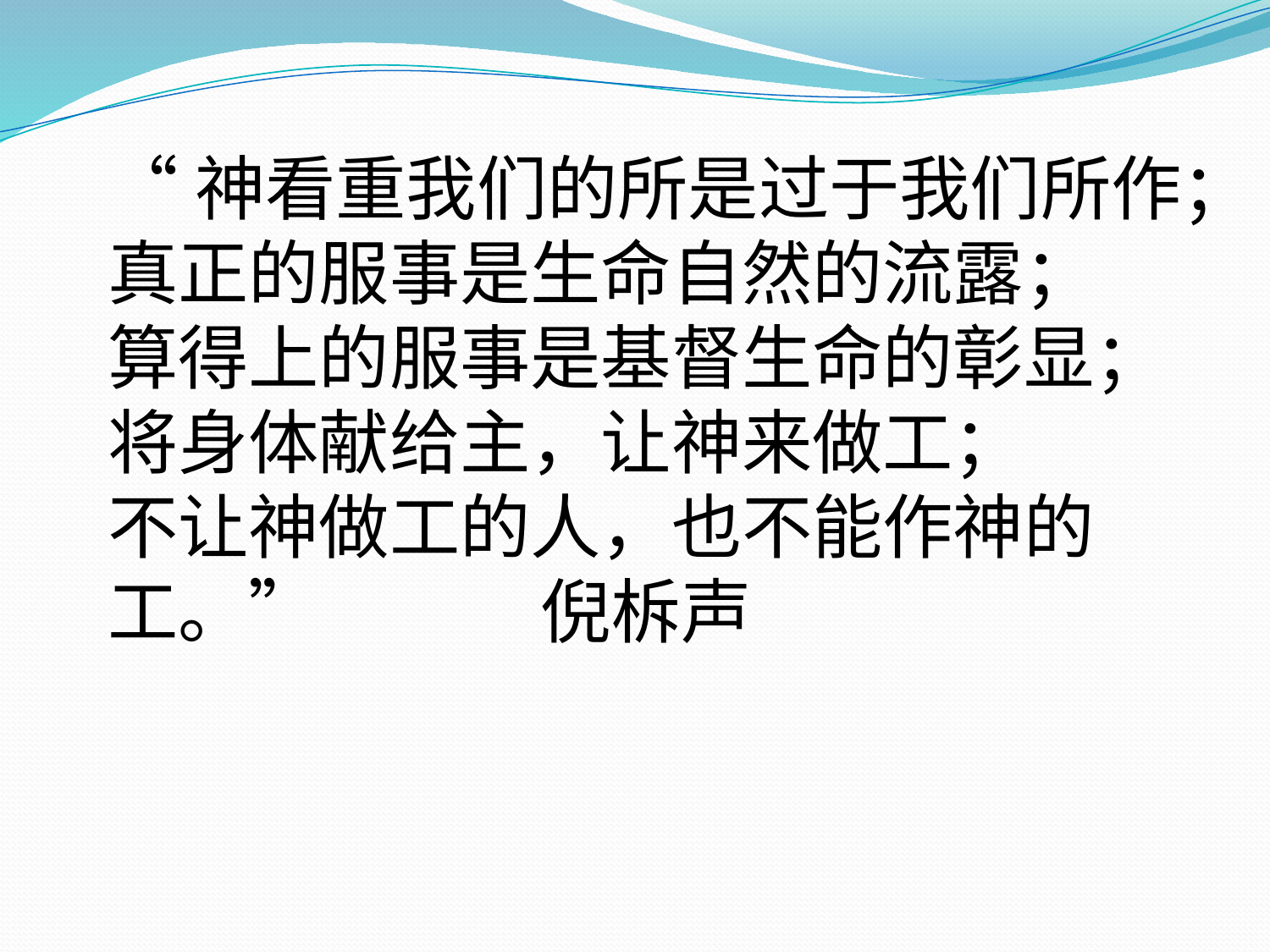

“神看重我们的所是过于我们所作；真正的服事是生命自然的流露；
算得上的服事是基督生命的彰显；
将身体献给主，让神来做工；
不让神做工的人，也不能作神的工。”              倪柝声